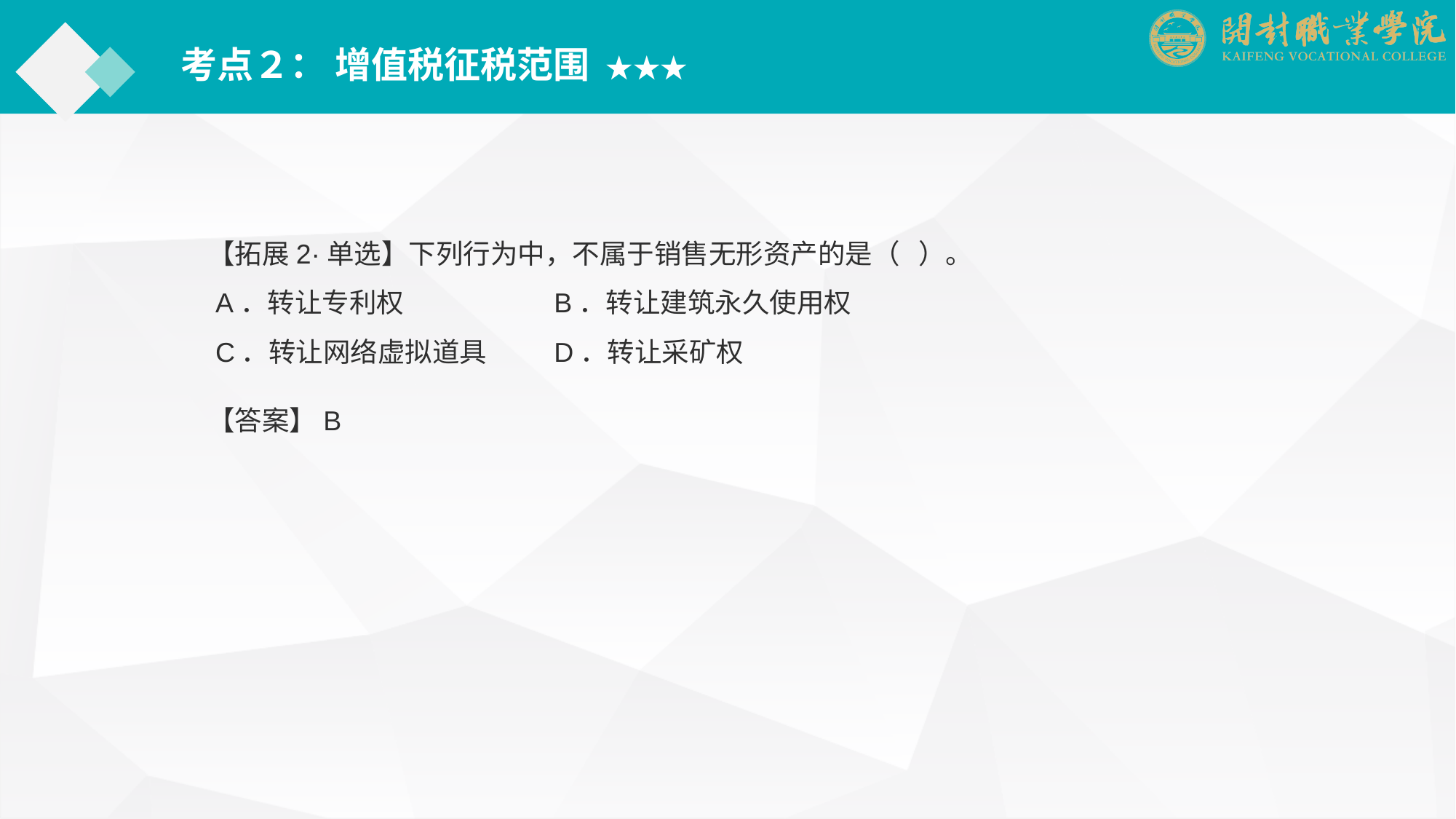

考点２： 增值税征税范围  ★★★
【拓展2·单选】下列行为中，不属于销售无形资产的是（   ）。
 A．转让专利权		  B．转让建筑永久使用权
 C．转让网络虚拟道具	  D．转让采矿权
【答案】B